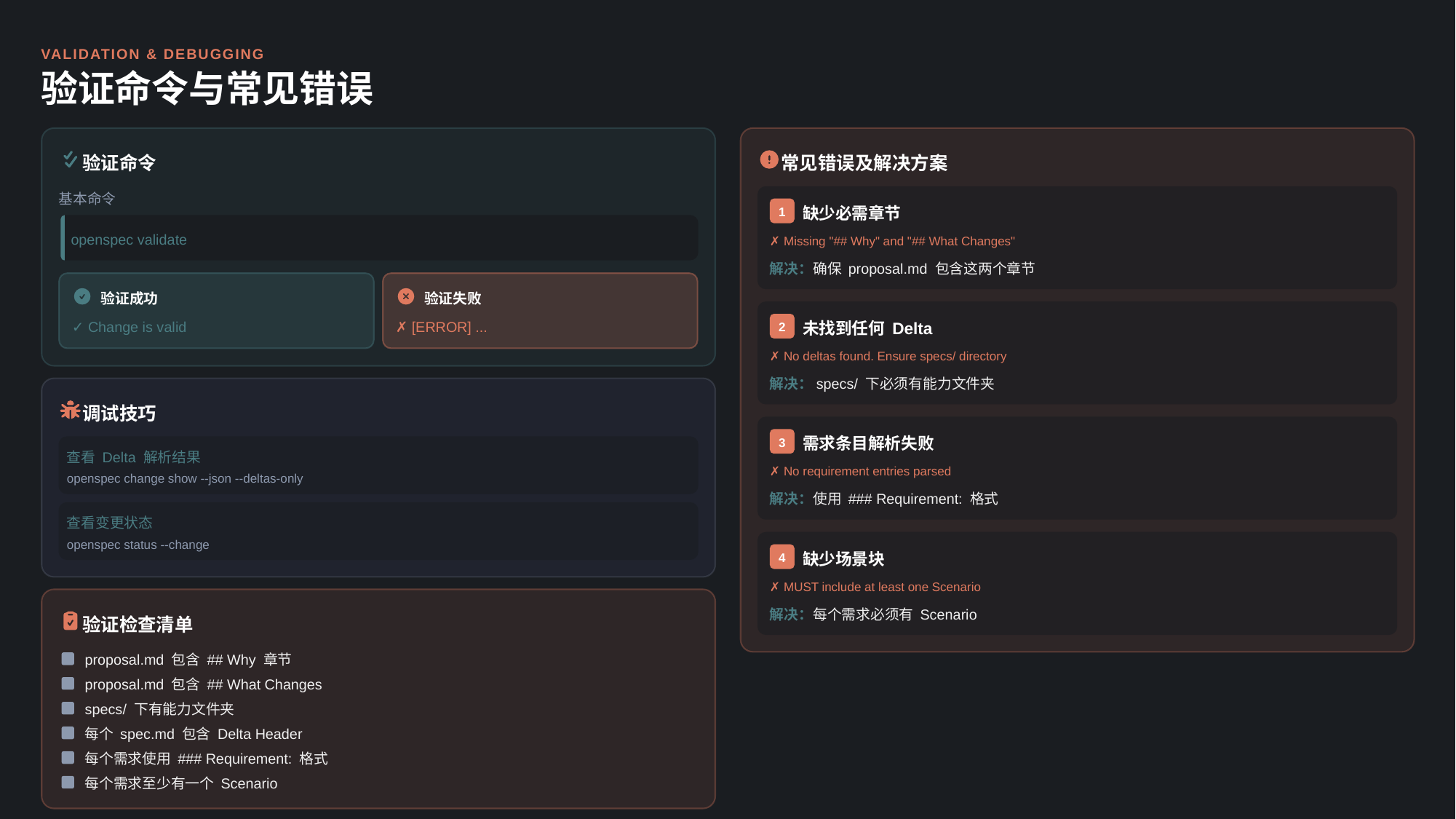

VALIDATION & DEBUGGING
验证命令与常见错误

验证命令
常见错误及解决方案

基本命令

1

缺少必需章节
openspec validate

✗ Missing "## Why" and "## What Changes"
解决：确保 proposal.md 包含这两个章节

验证成功
验证失败

2

未找到任何 Delta
✓ Change is valid
✗ [ERROR] ...
✗ No deltas found. Ensure specs/ directory
解决：specs/ 下必须有能力文件夹

调试技巧

3

需求条目解析失败

查看 Delta 解析结果
✗ No requirement entries parsed
openspec change show --json --deltas-only
解决：使用 ### Requirement: 格式

查看变更状态

openspec status --change
4

缺少场景块
✗ MUST include at least one Scenario

解决：每个需求必须有 Scenario
验证检查清单

proposal.md 包含 ## Why 章节

proposal.md 包含 ## What Changes

specs/ 下有能力文件夹

每个 spec.md 包含 Delta Header

每个需求使用 ### Requirement: 格式

每个需求至少有一个 Scenario